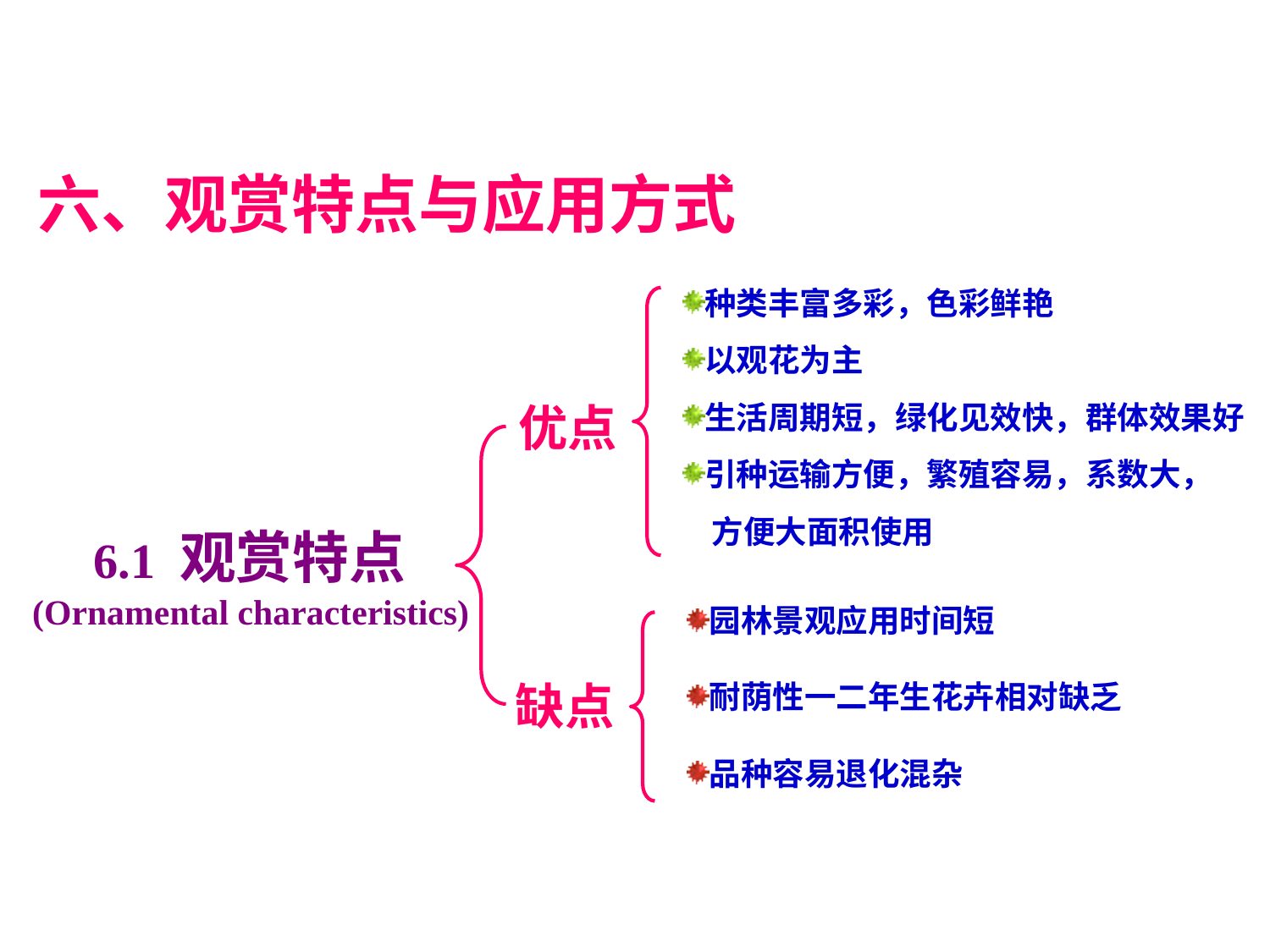

六、观赏特点与应用方式
种类丰富多彩，色彩鲜艳
以观花为主
生活周期短，绿化见效快，群体效果好
引种运输方便，繁殖容易，系数大，
   方便大面积使用

优点

园林景观应用时间短
耐荫性一二年生花卉相对缺乏
品种容易退化混杂
缺点

     6.1 观赏特点
(Ornamental characteristics)